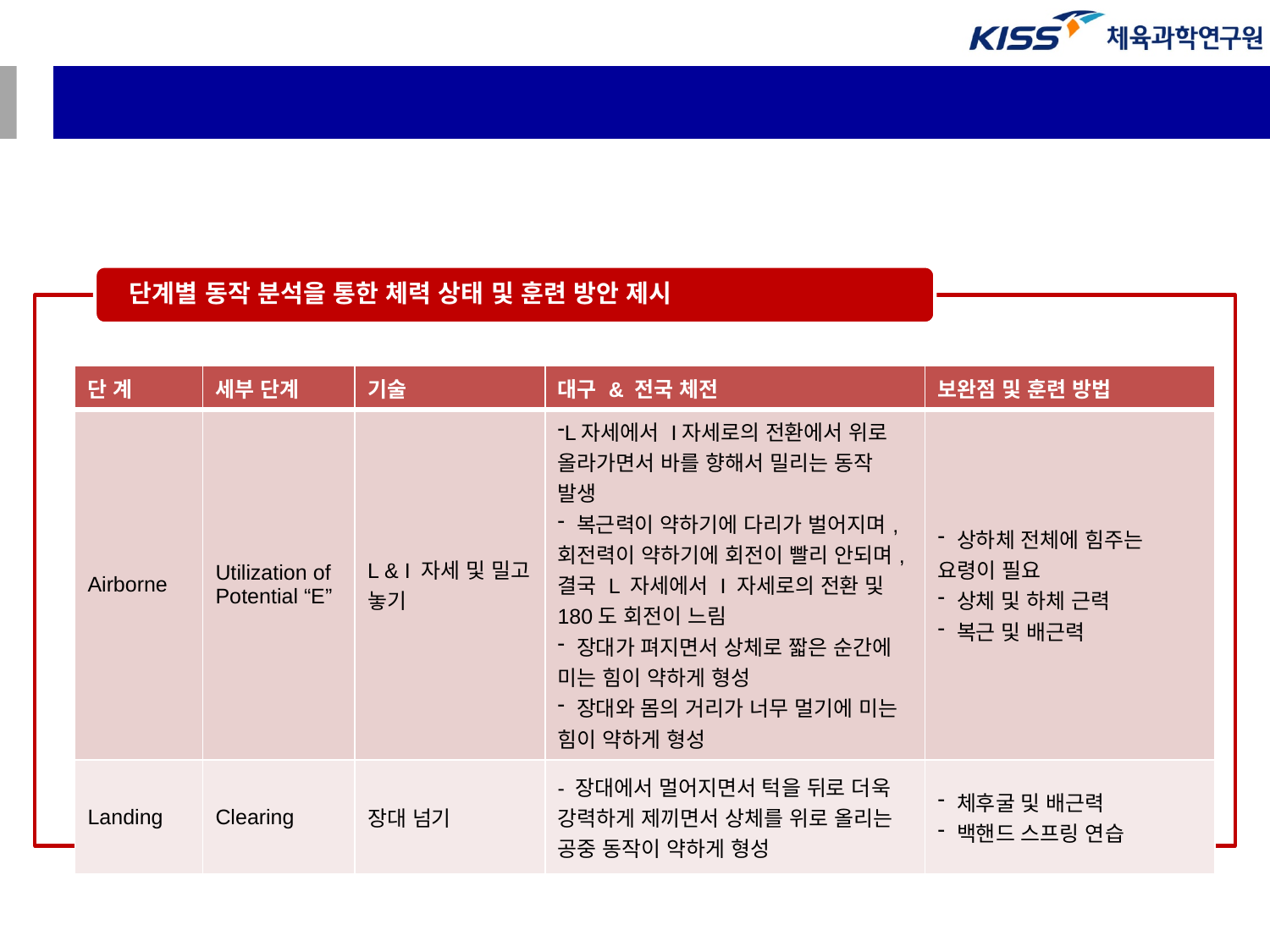

단계별 동작 분석을 통한 체력 상태 및 훈련 방안 제시
| 단 계 | 세부 단계 | 기술 | 대구 & 전국 체전 | 보완점 및 훈련 방법 |
| --- | --- | --- | --- | --- |
| Airborne | Utilization of Potential “E” | L & I 자세 및 밀고 놓기 | L자세에서 I자세로의 전환에서 위로 올라가면서 바를 향해서 밀리는 동작 발생 복근력이 약하기에 다리가 벌어지며, 회전력이 약하기에 회전이 빨리 안되며, 결국 L 자세에서 I 자세로의 전환 및 180도 회전이 느림 장대가 펴지면서 상체로 짧은 순간에 미는 힘이 약하게 형성 장대와 몸의 거리가 너무 멀기에 미는 힘이 약하게 형성 | 상하체 전체에 힘주는 요령이 필요 상체 및 하체 근력 복근 및 배근력 |
| Landing | Clearing | 장대 넘기 | - 장대에서 멀어지면서 턱을 뒤로 더욱 강력하게 제끼면서 상체를 위로 올리는 공중 동작이 약하게 형성 | 체후굴 및 배근력 백핸드 스프링 연습 |